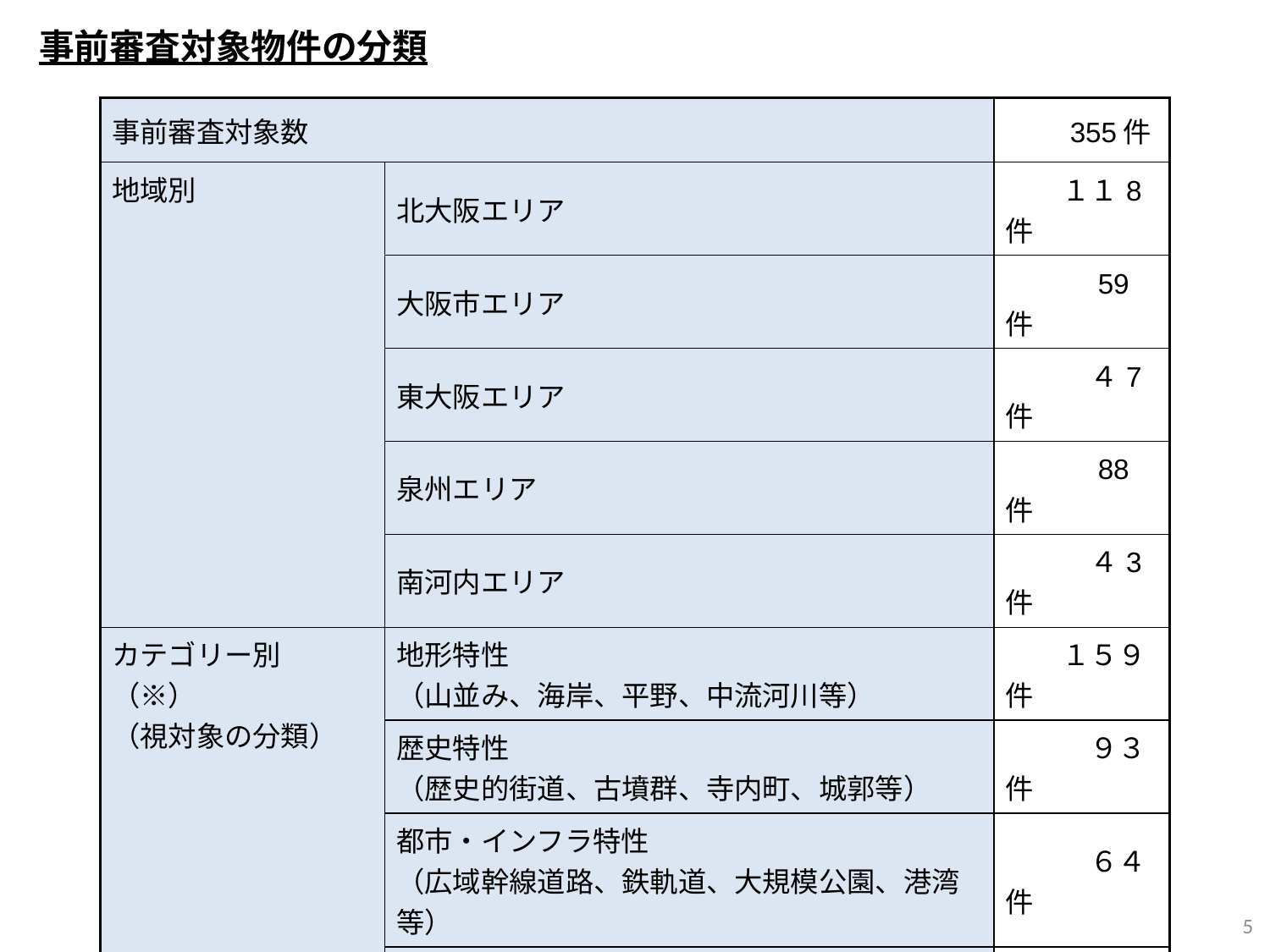

事前審査対象物件の分類
| 事前審査対象数 |  | 355件 |
| --- | --- | --- |
| 地域別 | 北大阪エリア | １１8 件 |
|  | 大阪市エリア | 59 件 |
|  | 東大阪エリア | ４7 件 |
|  | 泉州エリア | 88 件 |
|  | 南河内エリア | ４3 件 |
| カテゴリー別　（※） （視対象の分類） | 地形特性 （山並み、海岸、平野、中流河川等） | １５９ 件 |
|  | 歴史特性 （歴史的街道、古墳群、寺内町、城郭等） | ９３ 件 |
|  | 都市・インフラ特性 （広域幹線道路、鉄軌道、大規模公園、港湾等） | ６４ 件 |
|  | 土地利用特性 （超高層ビル群、工業用地、大規模建築物等） | ３９ 件 |
※「都市景観ビジョン・大阪」における 大阪の主な景観上重要な要素 で分類
5